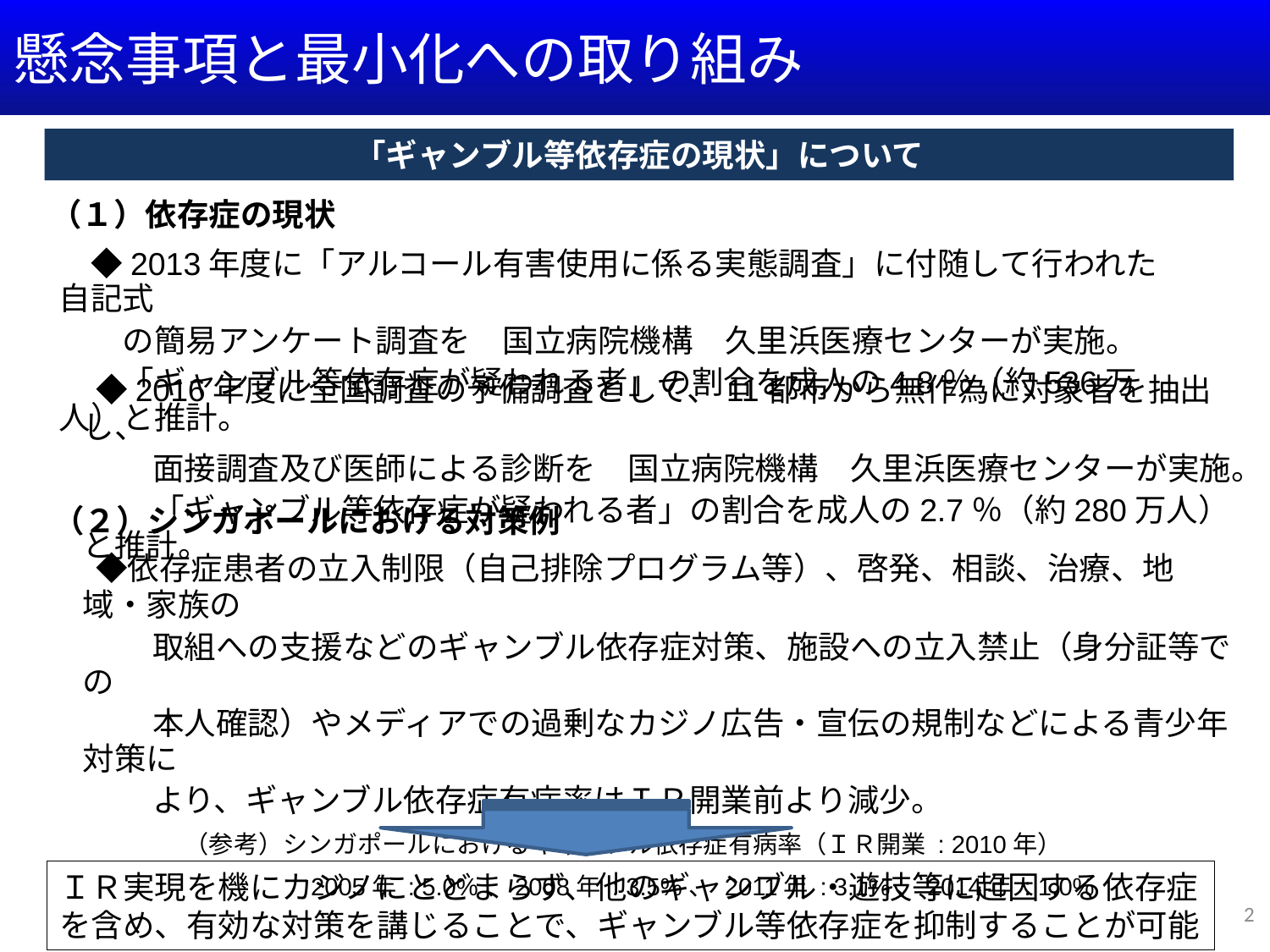

懸念事項と最小化への取り組み
# 「ギャンブル等依存症の現状」について
　（１）依存症の現状
　◆2013年度に「アルコール有害使用に係る実態調査」に付随して行われた自記式
　　の簡易アンケート調査を　国立病院機構　久里浜医療センターが実施。
　　「ギャンブル等依存症が疑われる者」の割合を成人の4.8％（約536万人）と推計。

　◆2016年度に全国調査の予備調査として、11都市から無作為に対象者を抽出し、
　　　面接調査及び医師による診断を　国立病院機構　久里浜医療センターが実施。
　　　「ギャンブル等依存症が疑われる者」の割合を成人の2.7％（約280万人）と推計。
　（２）シンガポールにおける対策例
　◆依存症患者の立入制限（自己排除プログラム等）、啓発、相談、治療、地域・家族の
　　　取組への支援などのギャンブル依存症対策、施設への立入禁止（身分証等での
　　　本人確認）やメディアでの過剰なカジノ広告・宣伝の規制などによる青少年対策に
　　　より、ギャンブル依存症有病率はＩＲ開業前より減少。
　　　　（参考）シンガポールにおけるギャンブル依存症有病率（ＩＲ開業 : 2010年）
　　　　　　　　　　2005年 : 5.0%、2008年 : 3.5%、 2011年 : 3.1%、2014年 : 1.0%

ＩＲ実現を機にカジノにとどまらず、他のギャンブル・遊技等に起因する依存症を含め、有効な対策を講じることで、ギャンブル等依存症を抑制することが可能

2